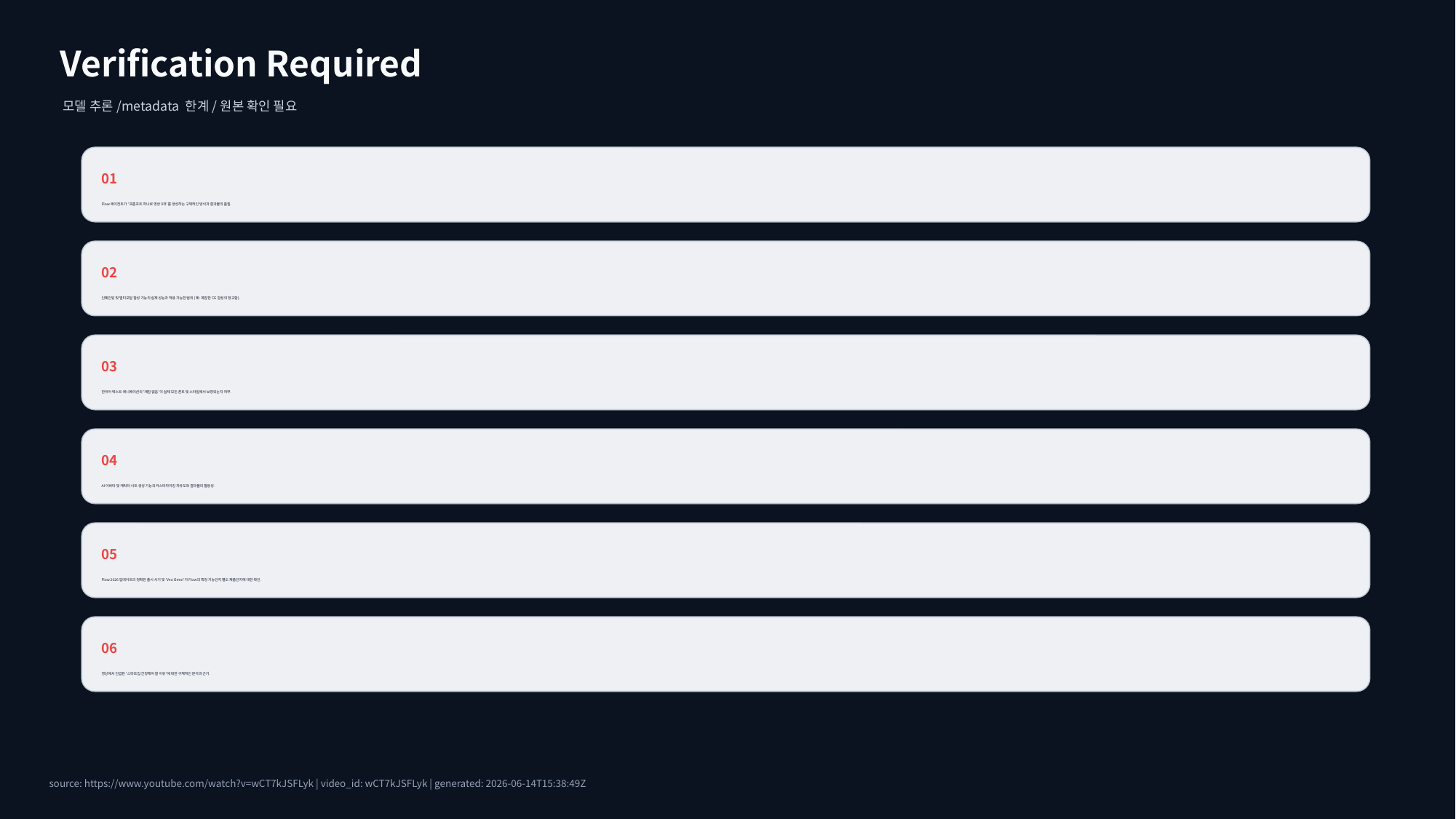

Verification Required
모델 추론/metadata 한계/원본 확인 필요

01
Flow 에이전트가 '프롬프트 하나로 영상 9개'를 생성하는 구체적인 방식과 결과물의 품질.

02
인페인팅 및 멀티모달 합성 기능의 실제 성능과 적용 가능한 범위 (예: 복잡한 CG 합성의 정교함).

03
한국어 텍스트 애니메이션의 '깨짐 없음'이 실제 모든 폰트 및 스타일에서 보장되는지 여부.

04
AI 아바타 및 캐릭터 시트 생성 기능의 커스터마이징 자유도와 결과물의 활용성.

05
Flow 2026 업데이트의 정확한 출시 시기 및 'Veo Omni'가 Flow의 특정 기능인지 별도 제품인지에 대한 확인.

06
영상에서 언급된 '스타트업 긴장해야 할 이유'에 대한 구체적인 분석과 근거.
source: https://www.youtube.com/watch?v=wCT7kJSFLyk | video_id: wCT7kJSFLyk | generated: 2026-06-14T15:38:49Z